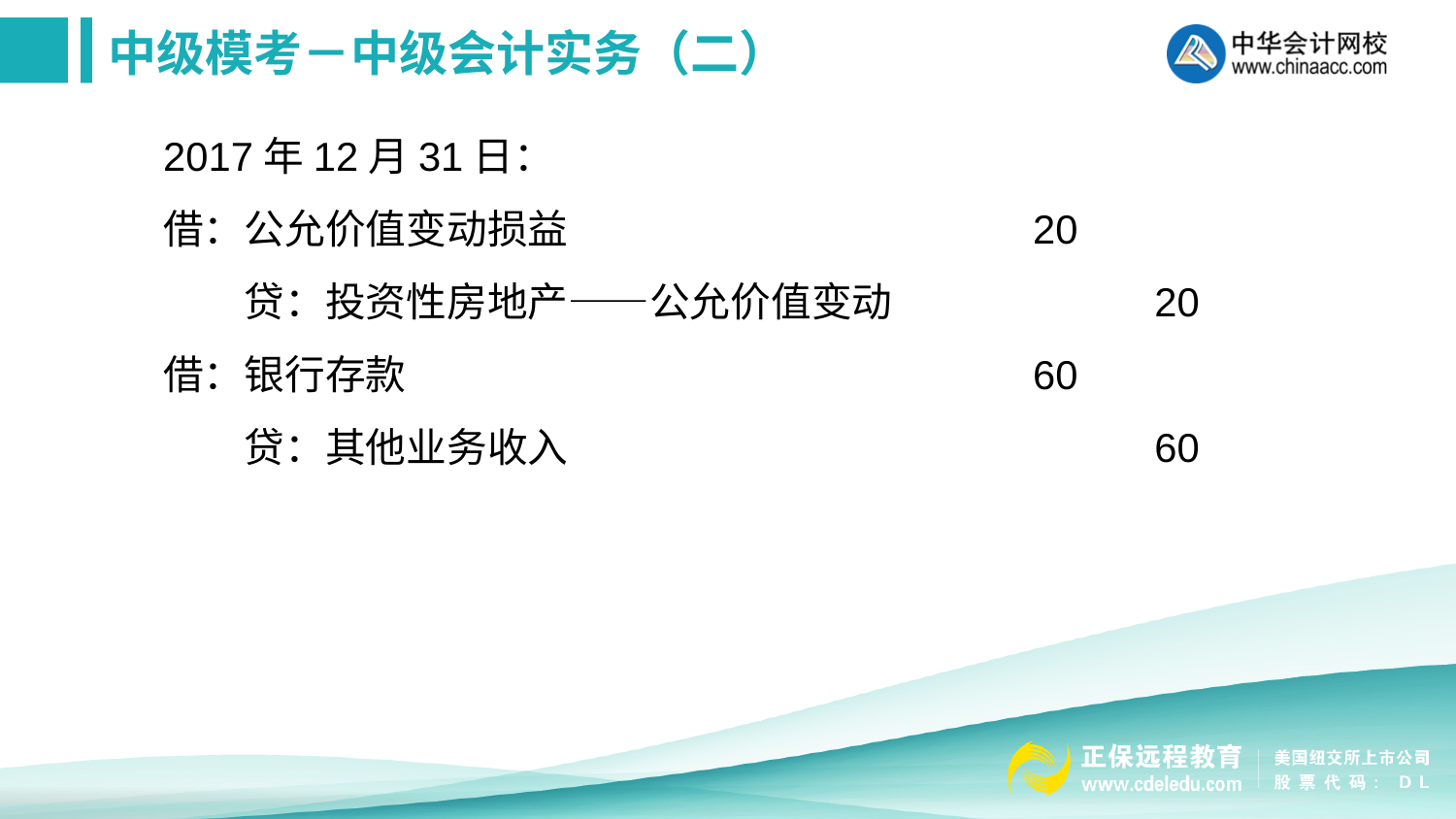

2017年12月31日：
借：公允价值变动损益 　　　　　　　　　　　20
　　贷：投资性房地产——公允价值变动 　　　　　　20
借：银行存款 　　　　　　　　　　　　　　　60
　　贷：其他业务收入　　　　　　　　　　　　　　 60